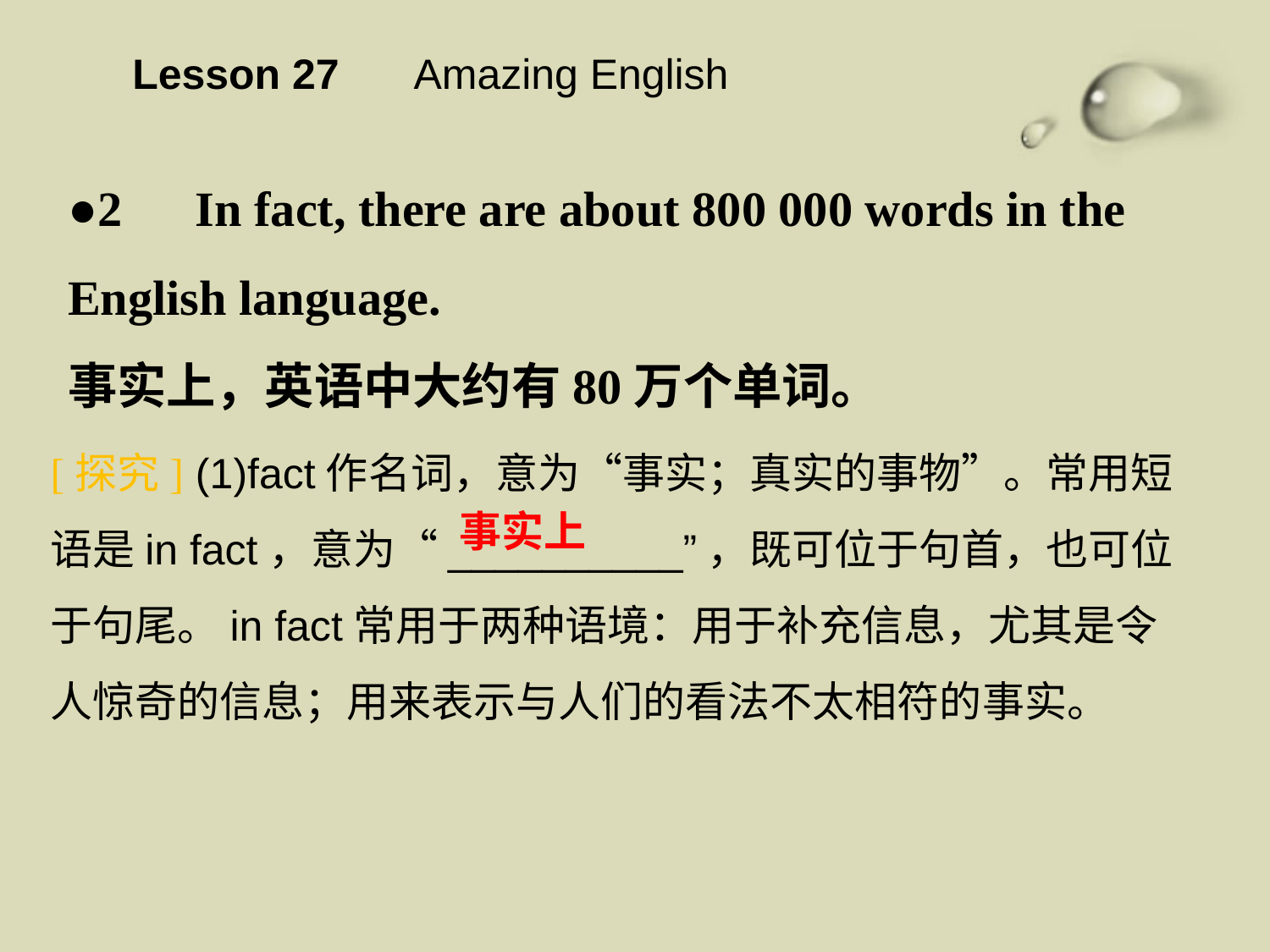

Lesson 27 　Amazing English
●2　In fact, there are about 800 000 words in the English language.
事实上，英语中大约有80万个单词。
[探究] (1)fact作名词，意为“事实；真实的事物”。常用短语是in fact，意为“__________”，既可位于句首，也可位于句尾。in fact常用于两种语境：用于补充信息，尤其是令人惊奇的信息；用来表示与人们的看法不太相符的事实。
事实上